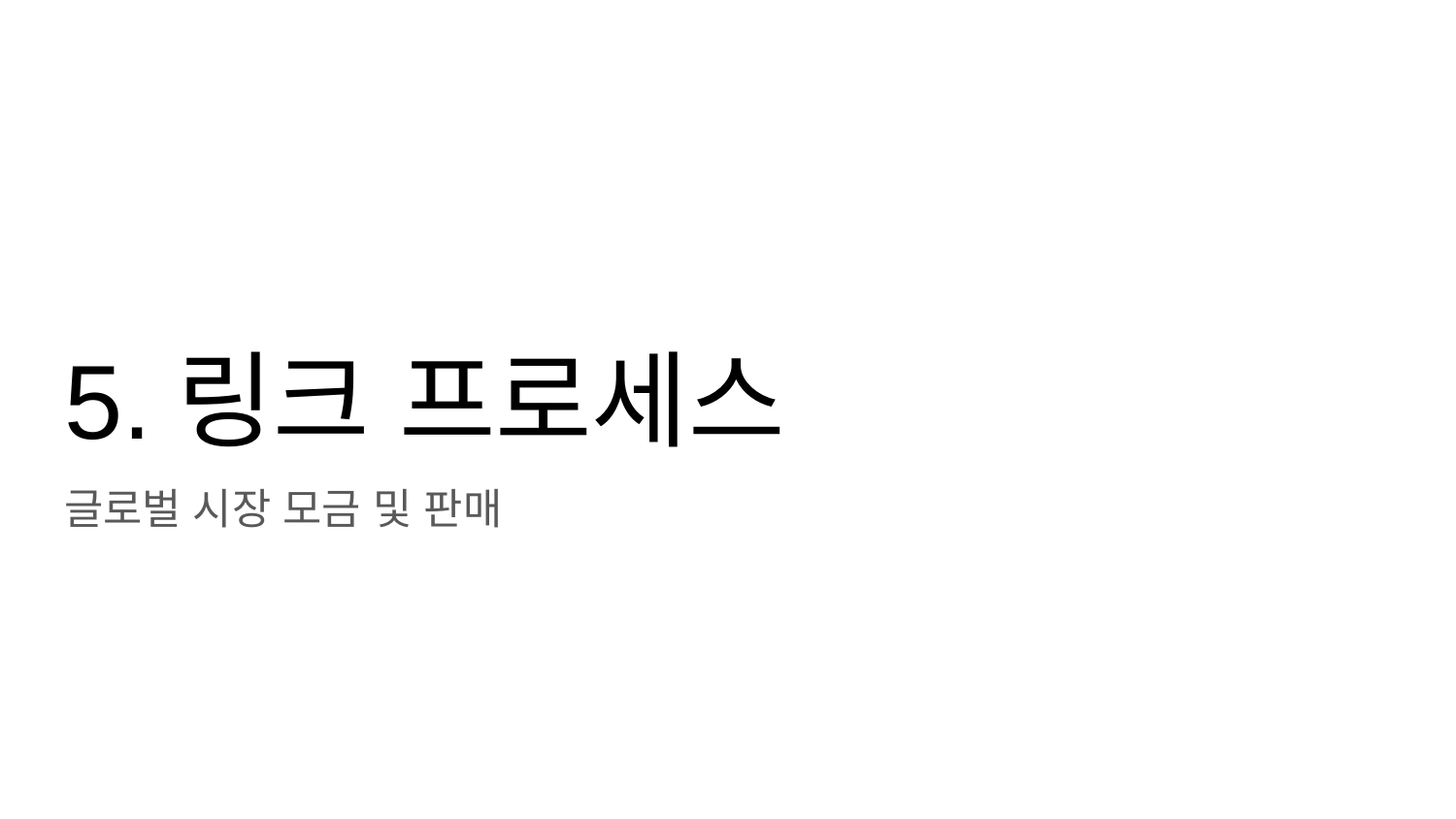

#
5.링크 프로세스

글로벌 시장 모금 및 판매